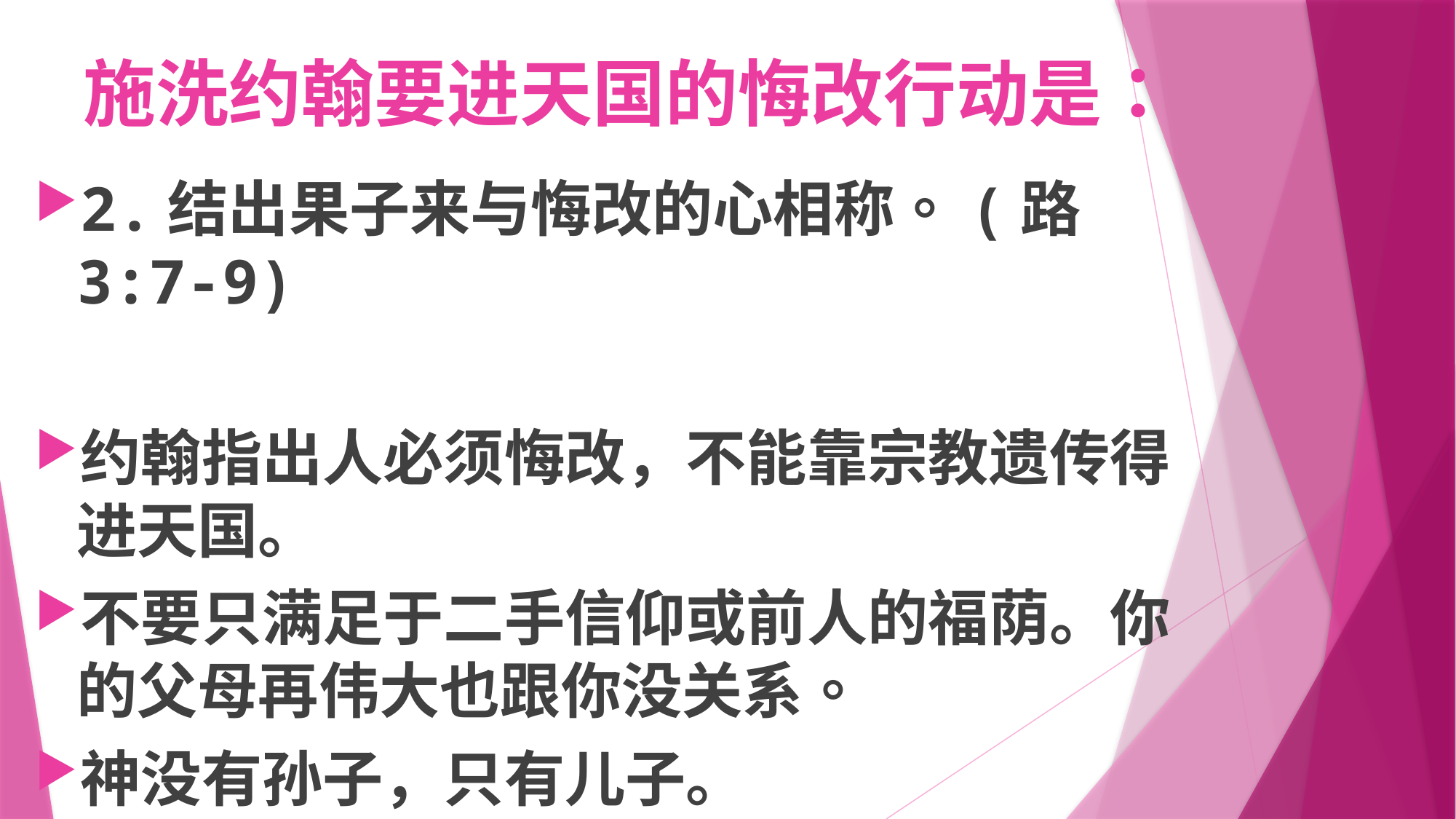

# 施洗约翰要进天国的悔改行动是：
2.结出果子来与悔改的心相称。(路3:7-9)

约翰指出人必须悔改，不能靠宗教遗传得进天国。
不要只满足于二手信仰或前人的福荫。你的父母再伟大也跟你没关系。
神没有孙子，只有儿子。